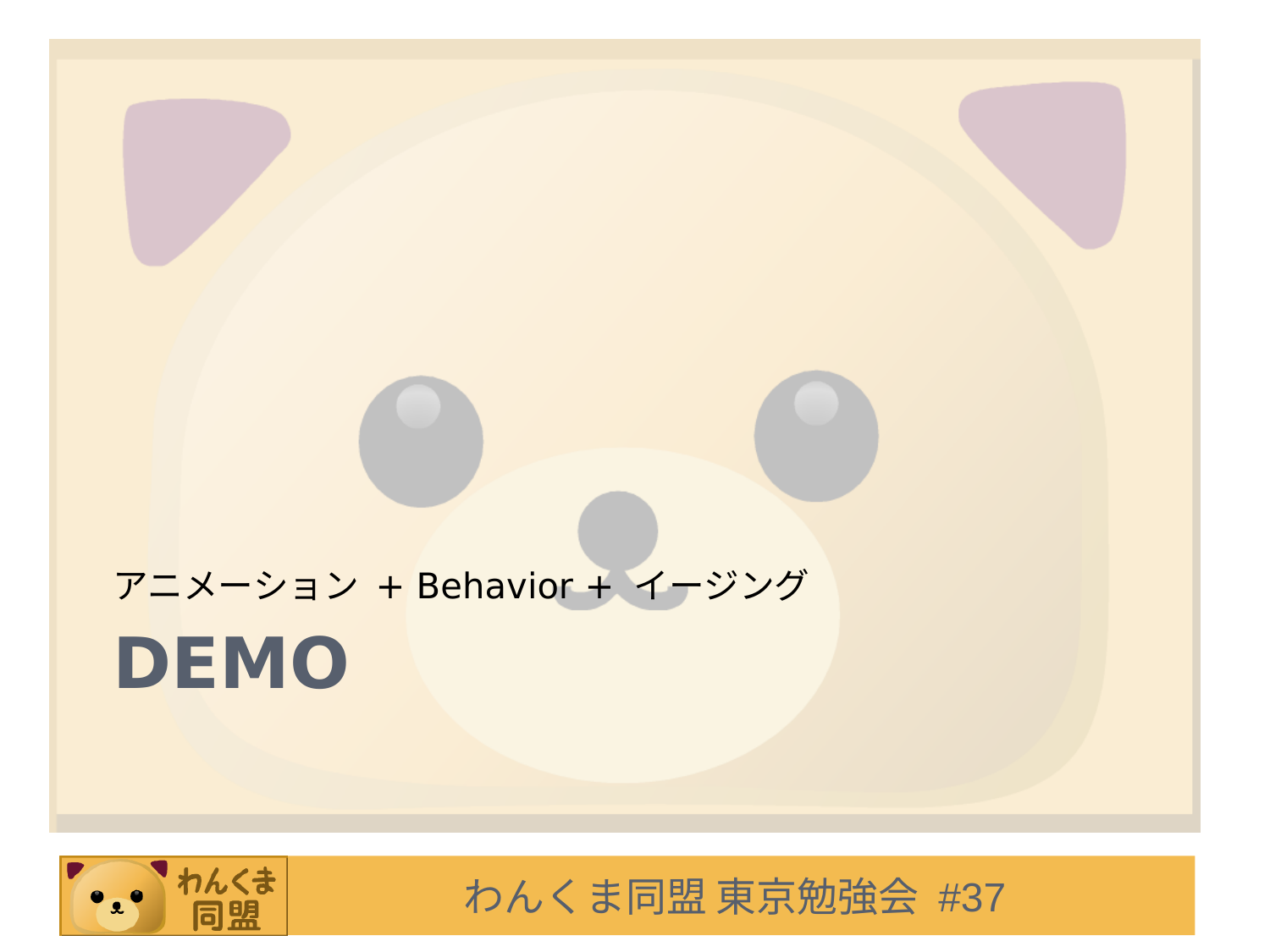

アニメーション + Behavior + イージング
# Demo